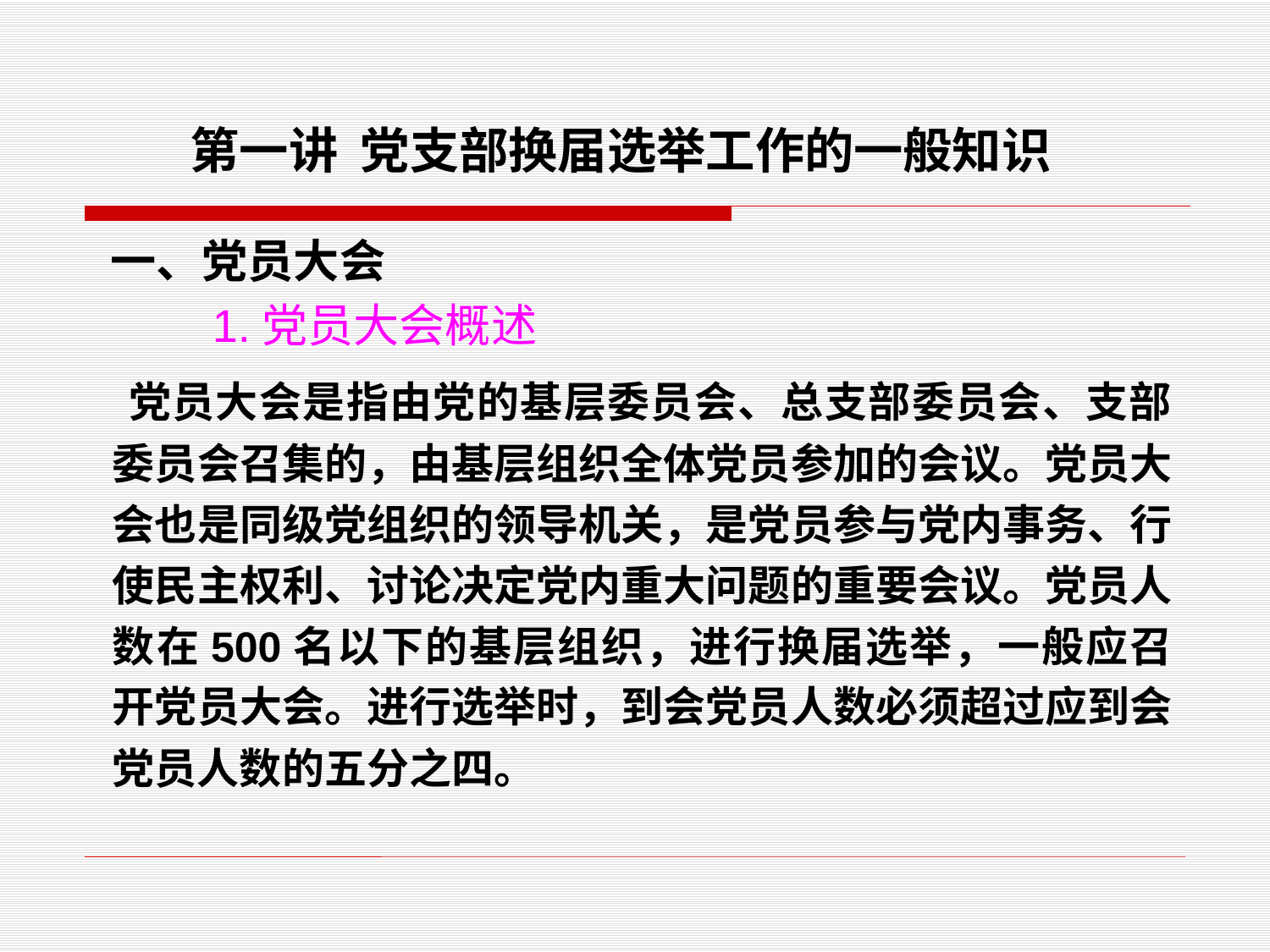

# 第一讲  党支部换届选举工作的一般知识
     一、党员大会
      1.党员大会概述
      党员大会是指由党的基层委员会、总支部委员会、支部委员会召集的，由基层组织全体党员参加的会议。党员大会也是同级党组织的领导机关，是党员参与党内事务、行使民主权利、讨论决定党内重大问题的重要会议。党员人数在500名以下的基层组织，进行换届选举，一般应召开党员大会。进行选举时，到会党员人数必须超过应到会党员人数的五分之四。